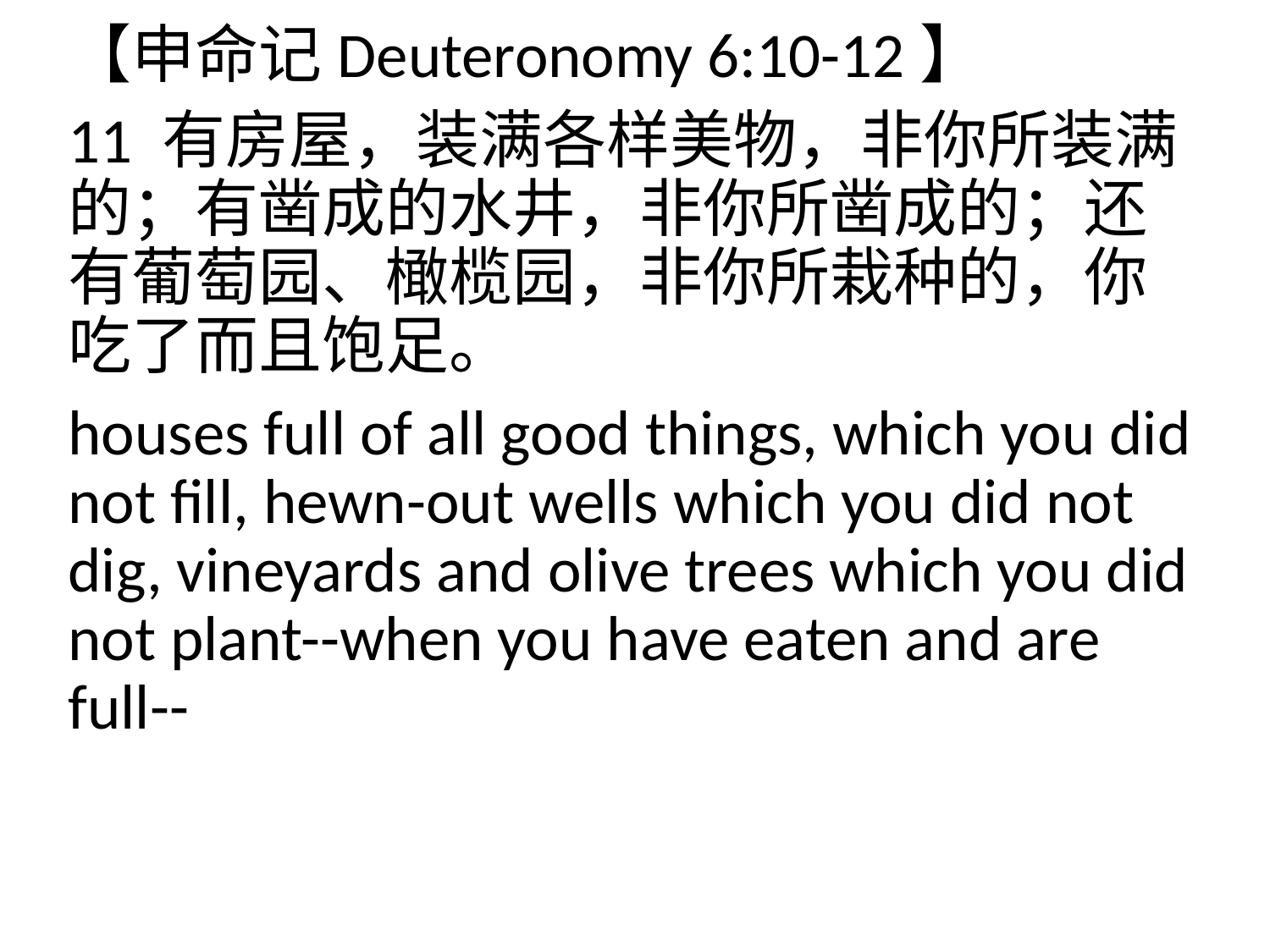

【申命记Deuteronomy 6:10-12】
11 有房屋，装满各样美物，非你所装满的；有凿成的水井，非你所凿成的；还有葡萄园、橄榄园，非你所栽种的，你吃了而且饱足。
houses full of all good things, which you did not fill, hewn-out wells which you did not dig, vineyards and olive trees which you did not plant--when you have eaten and are full--